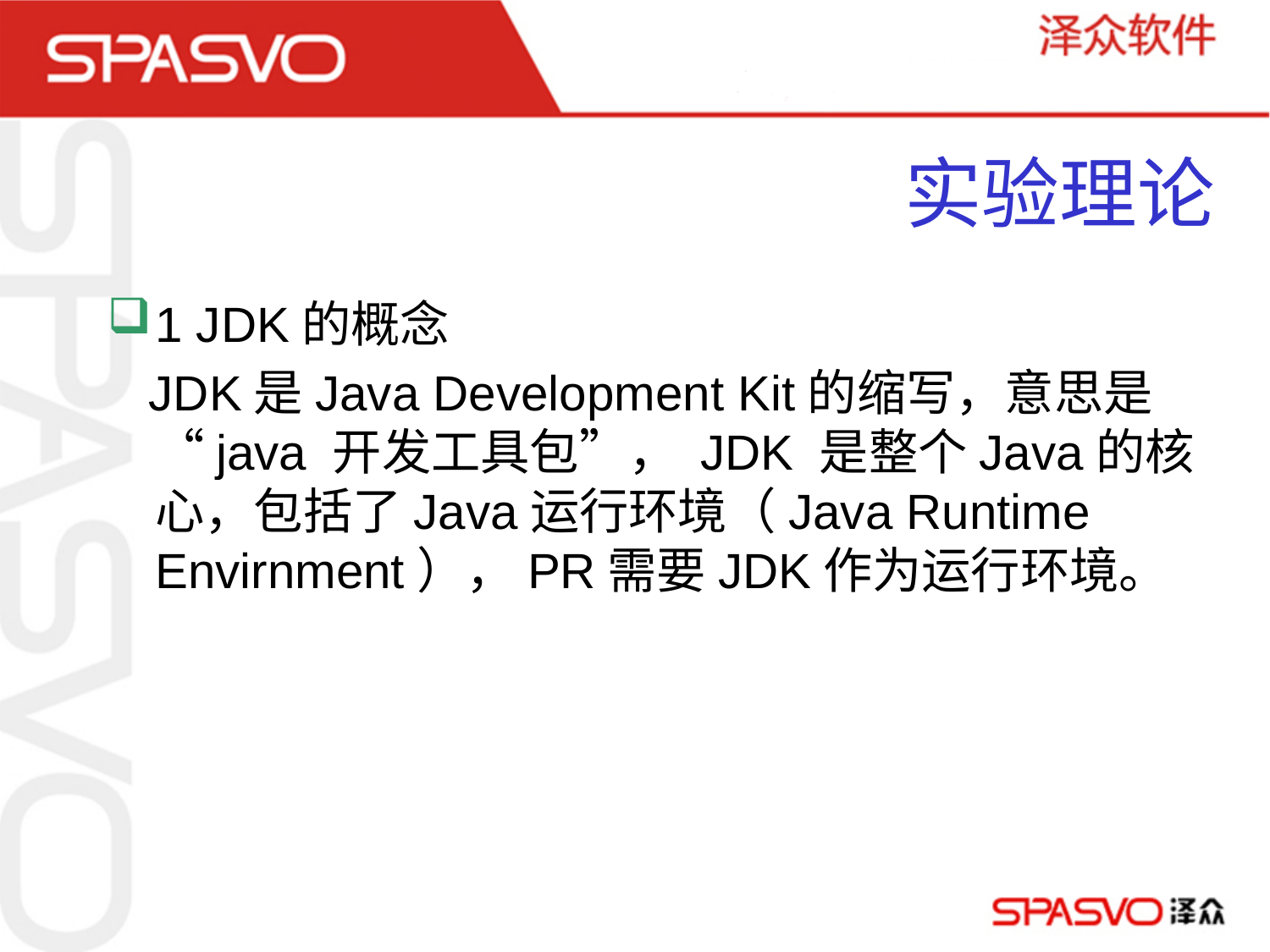

# 实验理论
1 JDK的概念
   JDK是Java Development Kit的缩写，意思是“java 开发工具包”， JDK 是整个Java的核心，包括了Java运行环境（Java Runtime Envirnment），PR需要JDK作为运行环境。